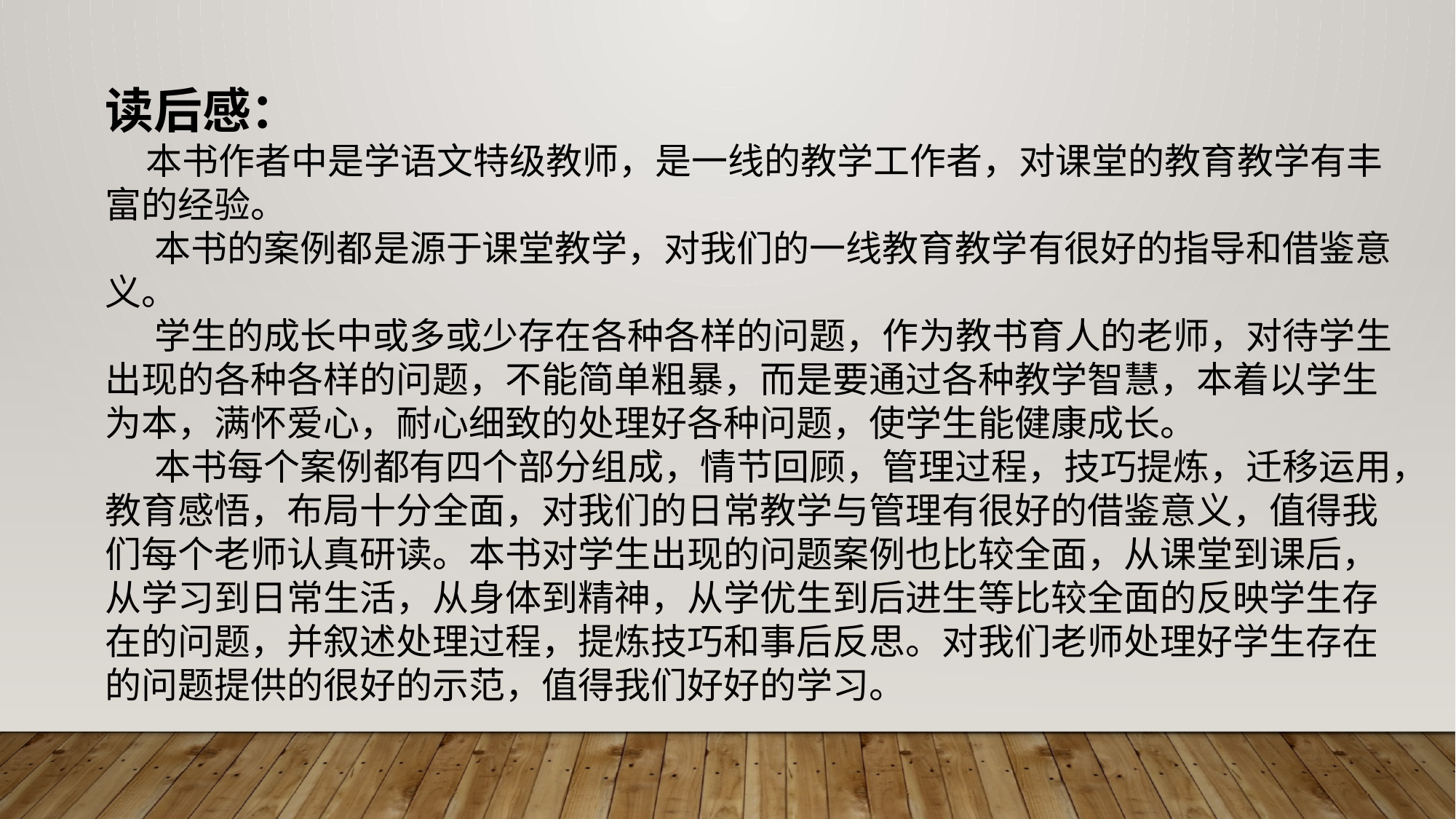

读后感：
     本书作者中是学语文特级教师，是一线的教学工作者，对课堂的教育教学有丰富的经验。
     本书的案例都是源于课堂教学，对我们的一线教育教学有很好的指导和借鉴意义。
     学生的成长中或多或少存在各种各样的问题，作为教书育人的老师，对待学生出现的各种各样的问题，不能简单粗暴，而是要通过各种教学智慧，本着以学生为本，满怀爱心，耐心细致的处理好各种问题，使学生能健康成长。
     本书每个案例都有四个部分组成，情节回顾，管理过程，技巧提炼，迁移运用，教育感悟，布局十分全面，对我们的日常教学与管理有很好的借鉴意义，值得我们每个老师认真研读。本书对学生出现的问题案例也比较全面，从课堂到课后，从学习到日常生活，从身体到精神，从学优生到后进生等比较全面的反映学生存在的问题，并叙述处理过程，提炼技巧和事后反思。对我们老师处理好学生存在的问题提供的很好的示范，值得我们好好的学习。